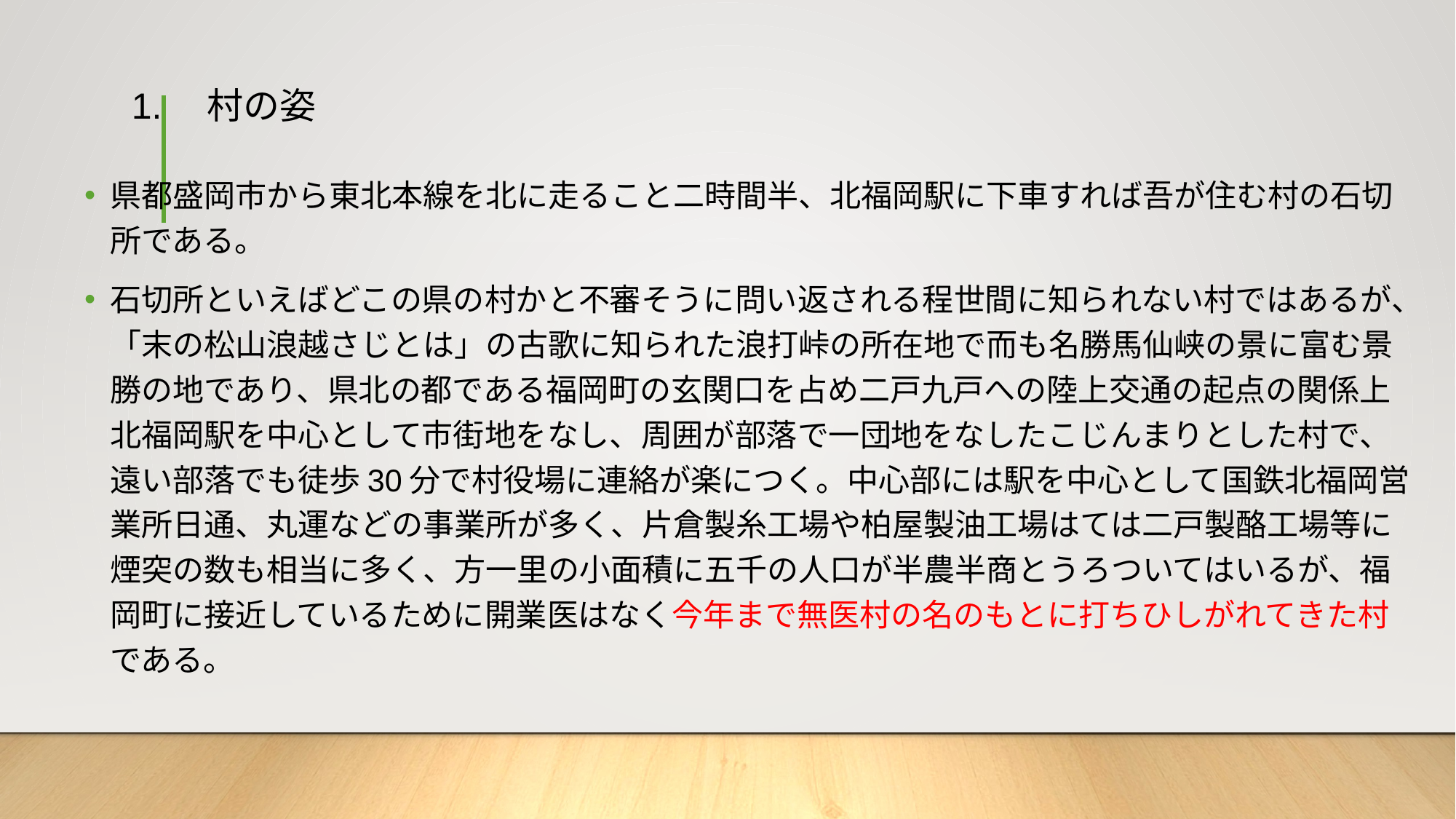

# 1.　村の姿
県都盛岡市から東北本線を北に走ること二時間半、北福岡駅に下車すれば吾が住む村の石切所である。
石切所といえばどこの県の村かと不審そうに問い返される程世間に知られない村ではあるが、「末の松山浪越さじとは」の古歌に知られた浪打峠の所在地で而も名勝馬仙峡の景に富む景勝の地であり、県北の都である福岡町の玄関口を占め二戸九戸への陸上交通の起点の関係上北福岡駅を中心として市街地をなし、周囲が部落で一団地をなしたこじんまりとした村で、遠い部落でも徒歩30分で村役場に連絡が楽につく。中心部には駅を中心として国鉄北福岡営業所日通、丸運などの事業所が多く、片倉製糸工場や柏屋製油工場はては二戸製酪工場等に煙突の数も相当に多く、方一里の小面積に五千の人口が半農半商とうろついてはいるが、福岡町に接近しているために開業医はなく今年まで無医村の名のもとに打ちひしがれてきた村である。